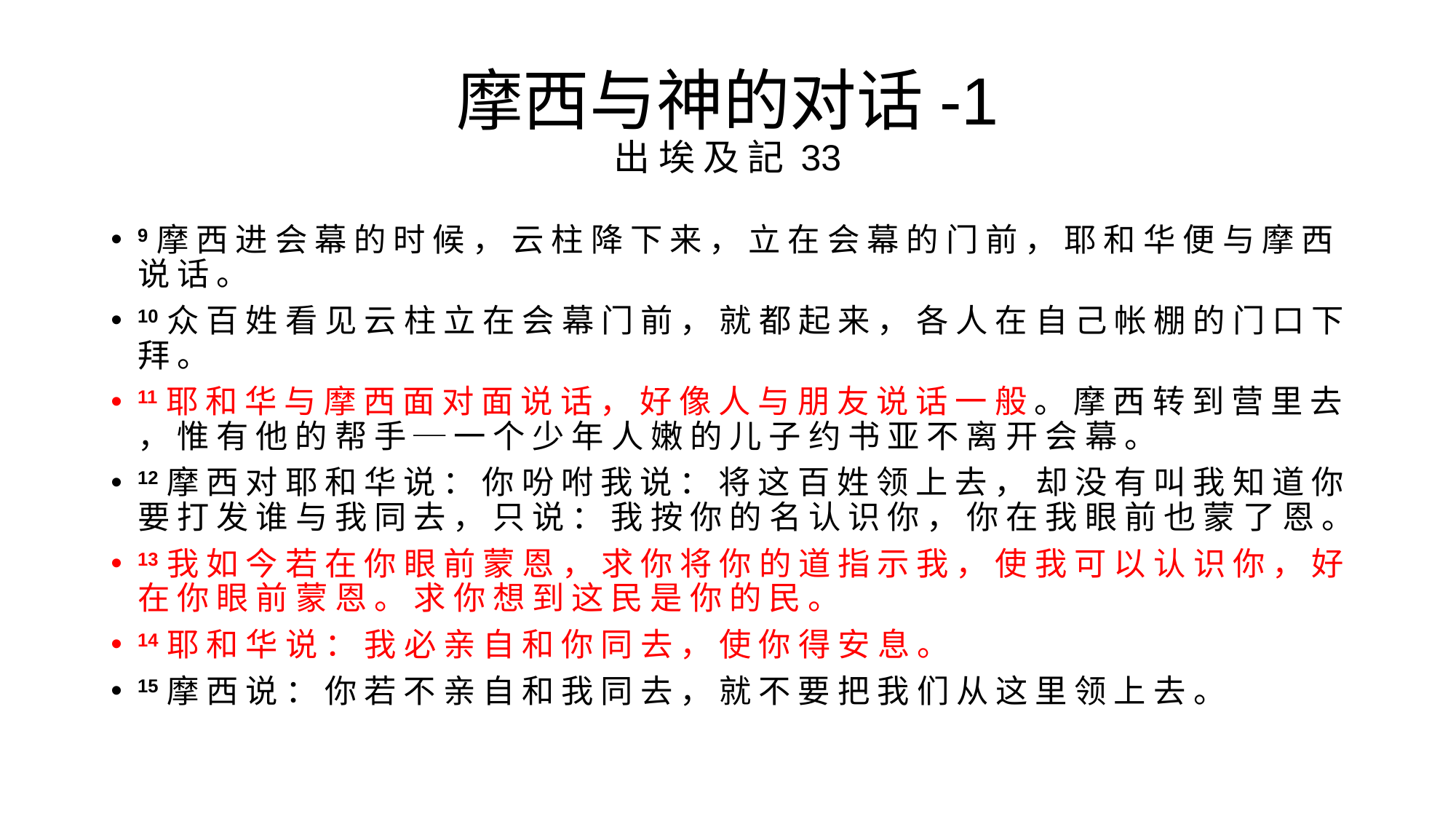

# 摩西与神的对话-1 出 埃 及 記 33
9 摩 西 进 会 幕 的 时 候 ， 云 柱 降 下 来 ， 立 在 会 幕 的 门 前 ， 耶 和 华 便 与 摩 西 说 话 。
10 众 百 姓 看 见 云 柱 立 在 会 幕 门 前 ， 就 都 起 来 ， 各 人 在 自 己 帐 棚 的 门 口 下 拜 。
11 耶 和 华 与 摩 西 面 对 面 说 话 ， 好 像 人 与 朋 友 说 话 一 般 。 摩 西 转 到 营 里 去 ， 惟 有 他 的 帮 手 ─ 一 个 少 年 人 嫩 的 儿 子 约 书 亚 不 离 开 会 幕 。
12 摩 西 对 耶 和 华 说 ： 你 吩 咐 我 说 ： 将 这 百 姓 领 上 去 ， 却 没 有 叫 我 知 道 你 要 打 发 谁 与 我 同 去 ， 只 说 ： 我 按 你 的 名 认 识 你 ， 你 在 我 眼 前 也 蒙 了 恩 。
13 我 如 今 若 在 你 眼 前 蒙 恩 ， 求 你 将 你 的 道 指 示 我 ， 使 我 可 以 认 识 你 ， 好 在 你 眼 前 蒙 恩 。 求 你 想 到 这 民 是 你 的 民 。
14 耶 和 华 说 ： 我 必 亲 自 和 你 同 去 ， 使 你 得 安 息 。
15 摩 西 说 ： 你 若 不 亲 自 和 我 同 去 ， 就 不 要 把 我 们 从 这 里 领 上 去 。